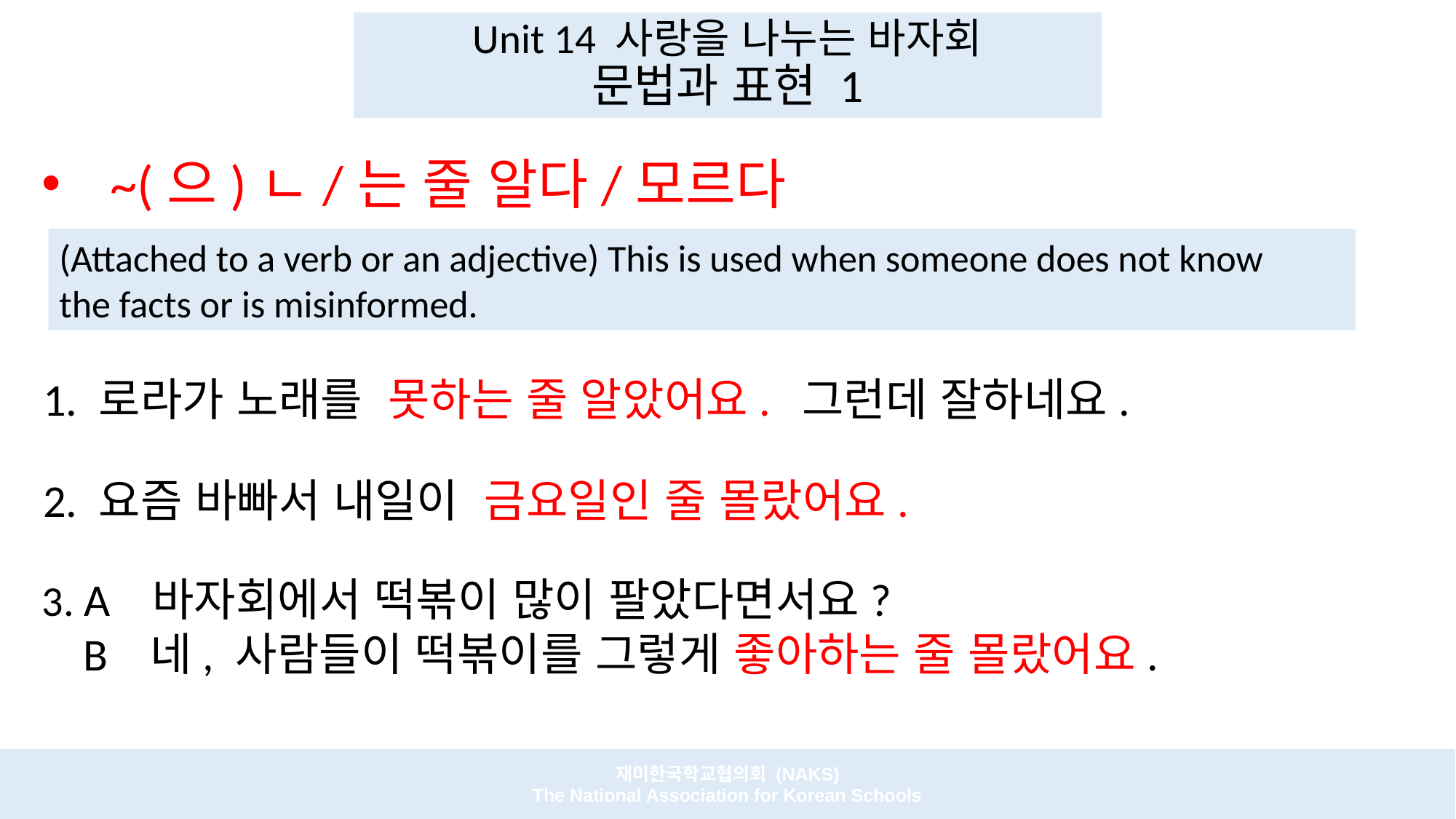

# Unit 14 사랑을 나누는 바자회 문법과 표현 1
~(으)ㄴ/는 줄 알다/모르다
(Attached to a verb or an adjective) This is used when someone does not know     the facts or is misinformed.

 1. 로라가 노래를  못하는 줄 알았어요.  그런데 잘하네요.

 2. 요즘 바빠서 내일이  금요일인 줄 몰랐어요.
3. A   바자회에서 떡볶이 많이 팔았다면서요?
    B   네, 사람들이 떡볶이를 그렇게 좋아하는 줄 몰랐어요.
재미한국학교협의회 (NAKS)
The National Association for Korean Schools